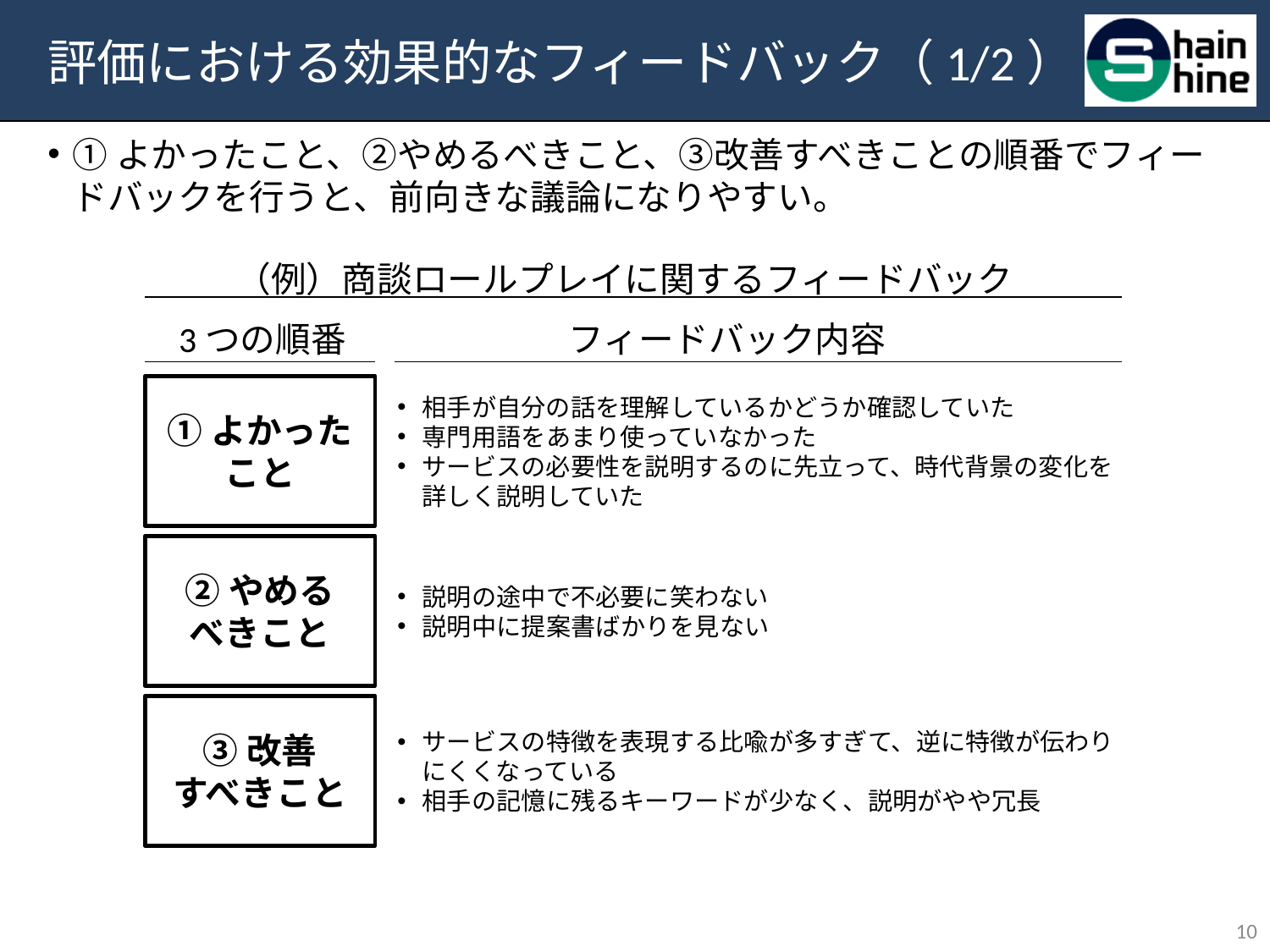

# 評価における効果的なフィードバック（1/2）
①よかったこと、②やめるべきこと、③改善すべきことの順番でフィードバックを行うと、前向きな議論になりやすい。
（例）商談ロールプレイに関するフィードバック
3つの順番
フィードバック内容
①よかった
こと
相手が自分の話を理解しているかどうか確認していた
専門用語をあまり使っていなかった
サービスの必要性を説明するのに先立って、時代背景の変化を詳しく説明していた
②やめる
べきこと
説明の途中で不必要に笑わない
説明中に提案書ばかりを見ない
③改善
すべきこと
サービスの特徴を表現する比喩が多すぎて、逆に特徴が伝わりにくくなっている
相手の記憶に残るキーワードが少なく、説明がやや冗長
10